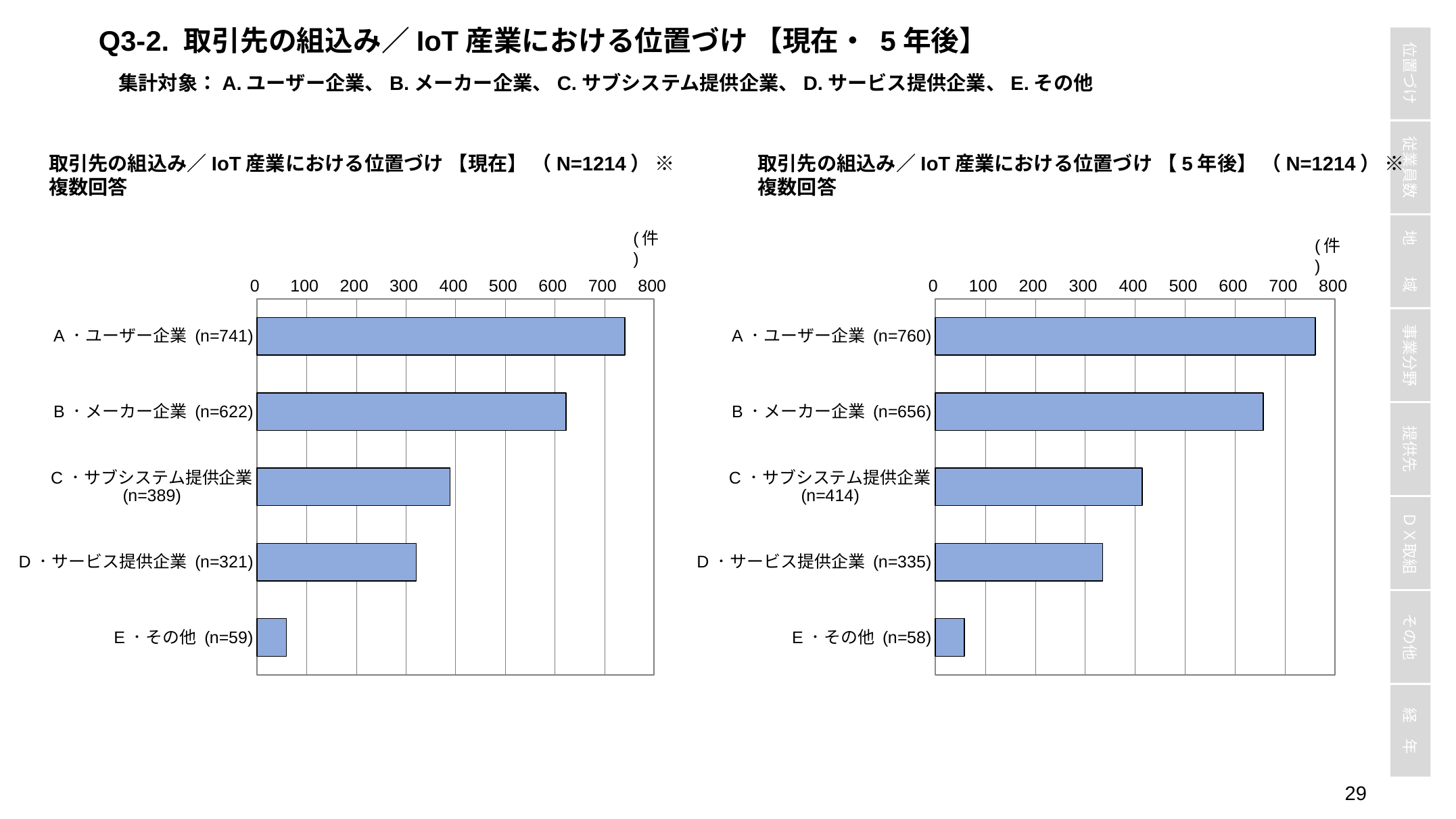

Q3-2. 取引先の組込み／IoT産業における位置づけ 【現在・ 5年後】
集計対象：A.ユーザー企業、B.メーカー企業、C.サブシステム提供企業、D.サービス提供企業、E.その他
取引先の組込み／IoT産業における位置づけ 【5年後】 （N=1214） ※複数回答

取引先の組込み／IoT産業における位置づけ 【現在】 （N=1214） ※複数回答

### Chart

| Category |  |
|---|---|
| A．ユーザー企業 (n=741) | 741.0 |
| B．メーカー企業 (n=622) | 622.0 |
| C．サブシステム提供企業 (n=389) | 389.0 |
| D．サービス提供企業 (n=321) | 321.0 |
| E．その他 (n=59) | 59.0 |

### Chart

| Category |  |
|---|---|
| A．ユーザー企業 (n=760) | 760.0 |
| B．メーカー企業 (n=656) | 656.0 |
| C．サブシステム提供企業 (n=414) | 414.0 |
| D．サービス提供企業 (n=335) | 335.0 |
| E．その他 (n=58) | 58.0 |
29